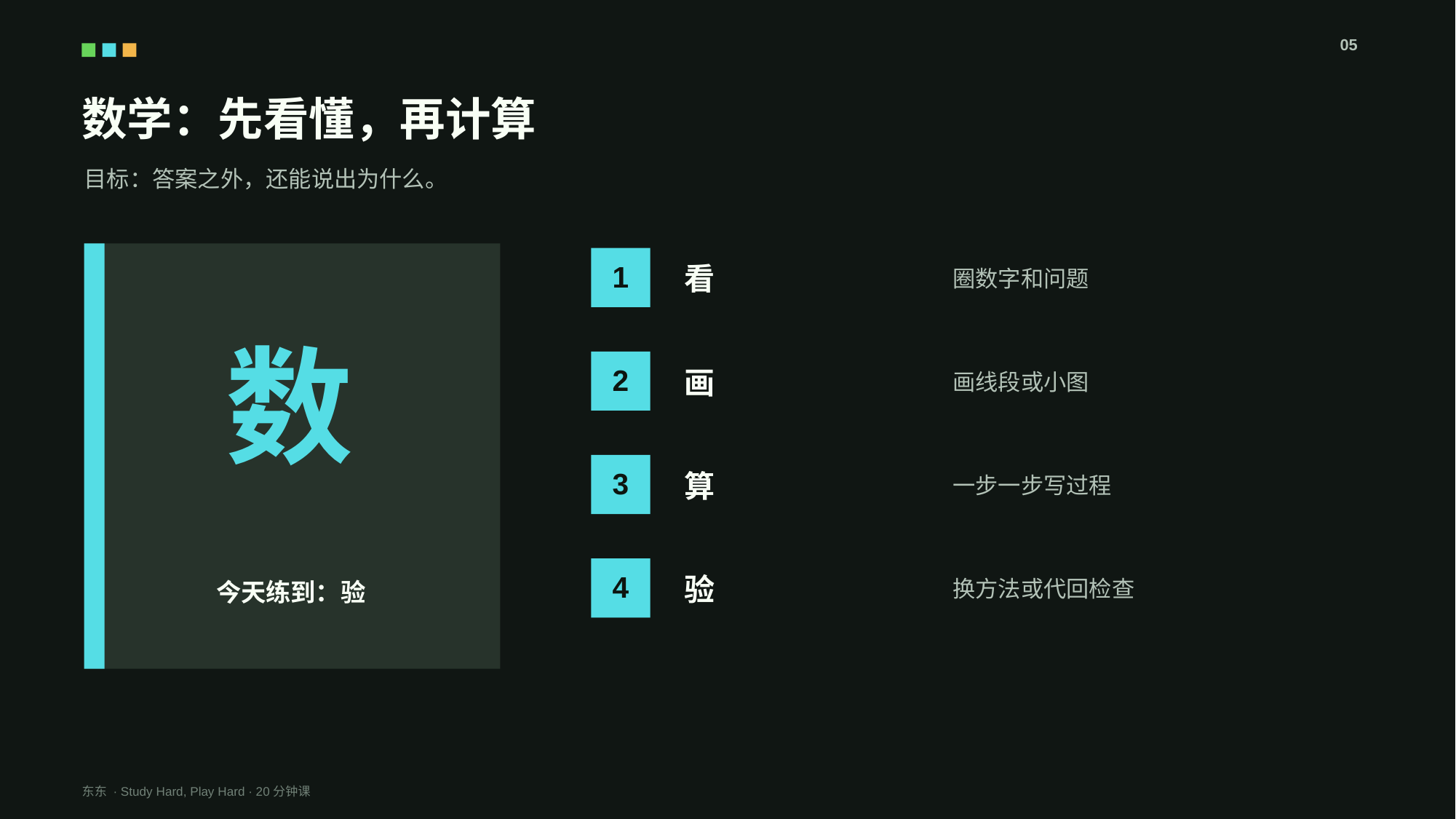

05

数学：先看懂，再计算
目标：答案之外，还能说出为什么。

看
圈数字和问题

1
数
画
画线段或小图

2
算
一步一步写过程

3
验
换方法或代回检查
今天练到：验

4
东东 · Study Hard, Play Hard · 20分钟课